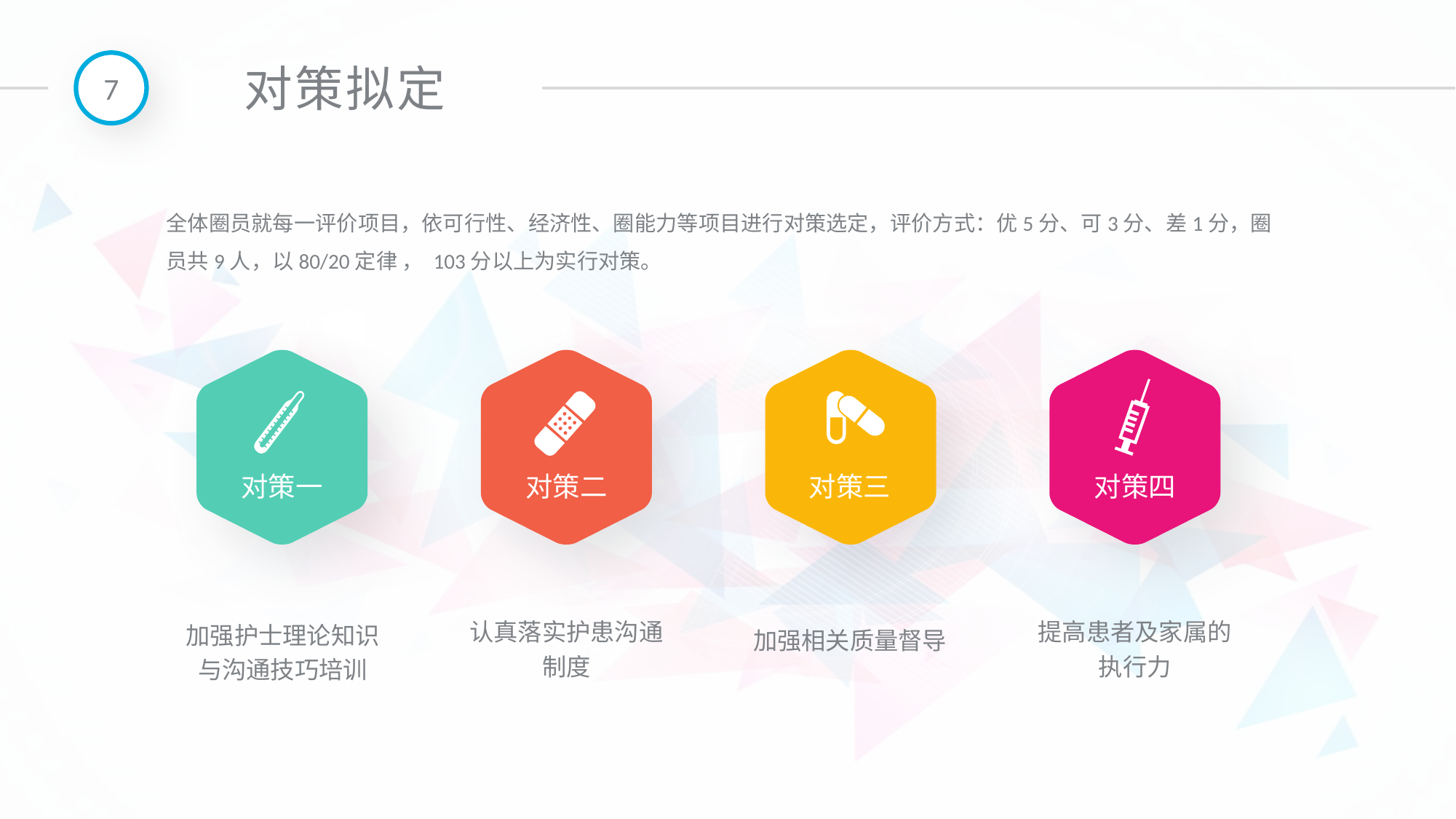

7
对策拟定
全体圈员就每一评价项目，依可行性、经济性、圈能力等项目进行对策选定，评价方式：优5分、可3分、差1分，圈员共9人，以80/20定律 ， 103分以上为实行对策。

对策一
对策二
对策三
对策四
认真落实护患沟通制度
提高患者及家属的执行力
加强护士理论知识与沟通技巧培训
加强相关质量督导
延时符